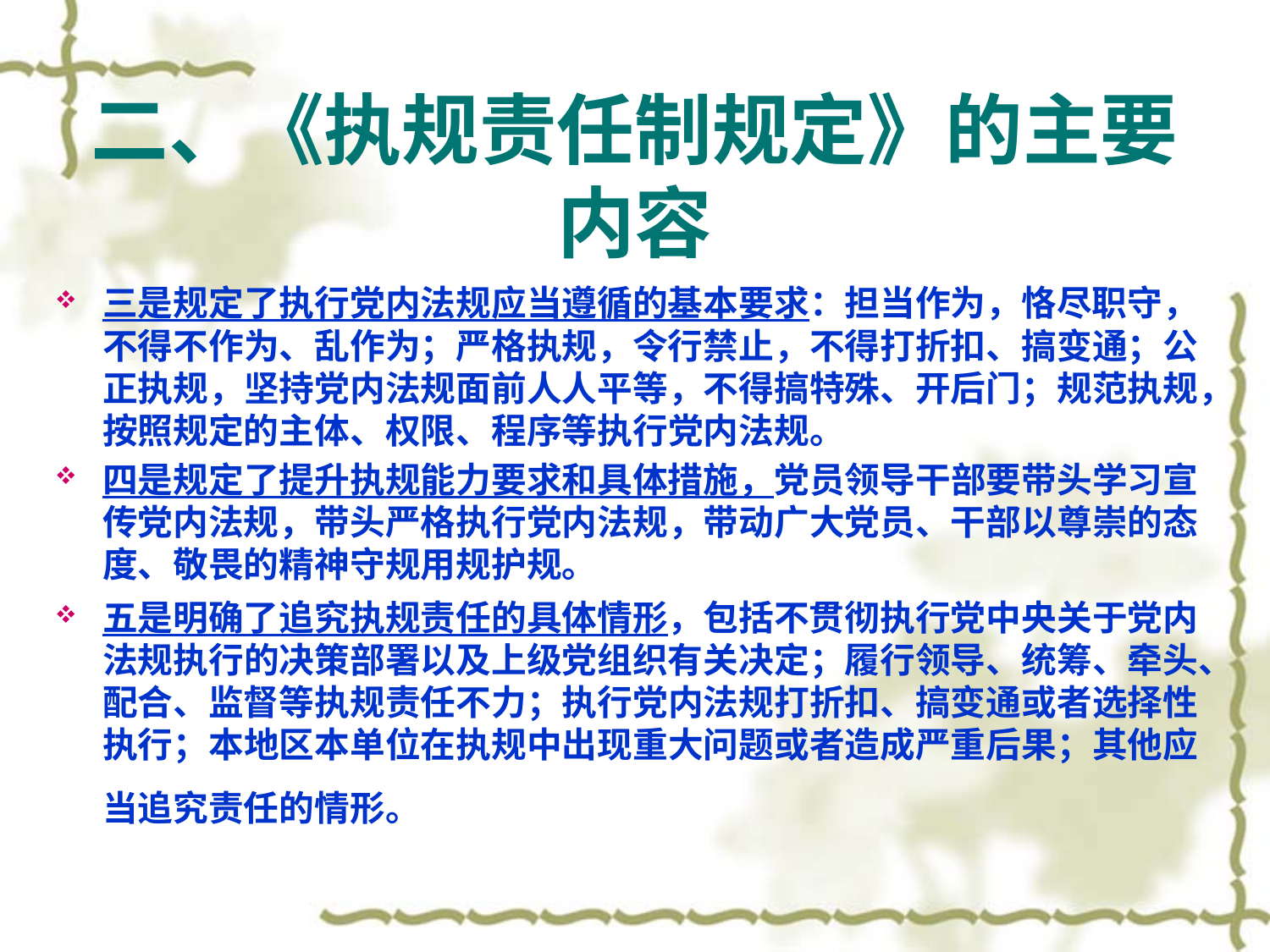

# 二、《执规责任制规定》的主要内容
三是规定了执行党内法规应当遵循的基本要求：担当作为，恪尽职守，不得不作为、乱作为；严格执规，令行禁止，不得打折扣、搞变通；公正执规，坚持党内法规面前人人平等，不得搞特殊、开后门；规范执规，按照规定的主体、权限、程序等执行党内法规。
四是规定了提升执规能力要求和具体措施，党员领导干部要带头学习宣传党内法规，带头严格执行党内法规，带动广大党员、干部以尊崇的态度、敬畏的精神守规用规护规。
五是明确了追究执规责任的具体情形，包括不贯彻执行党中央关于党内法规执行的决策部署以及上级党组织有关决定；履行领导、统筹、牵头、配合、监督等执规责任不力；执行党内法规打折扣、搞变通或者选择性执行；本地区本单位在执规中出现重大问题或者造成严重后果；其他应当追究责任的情形。